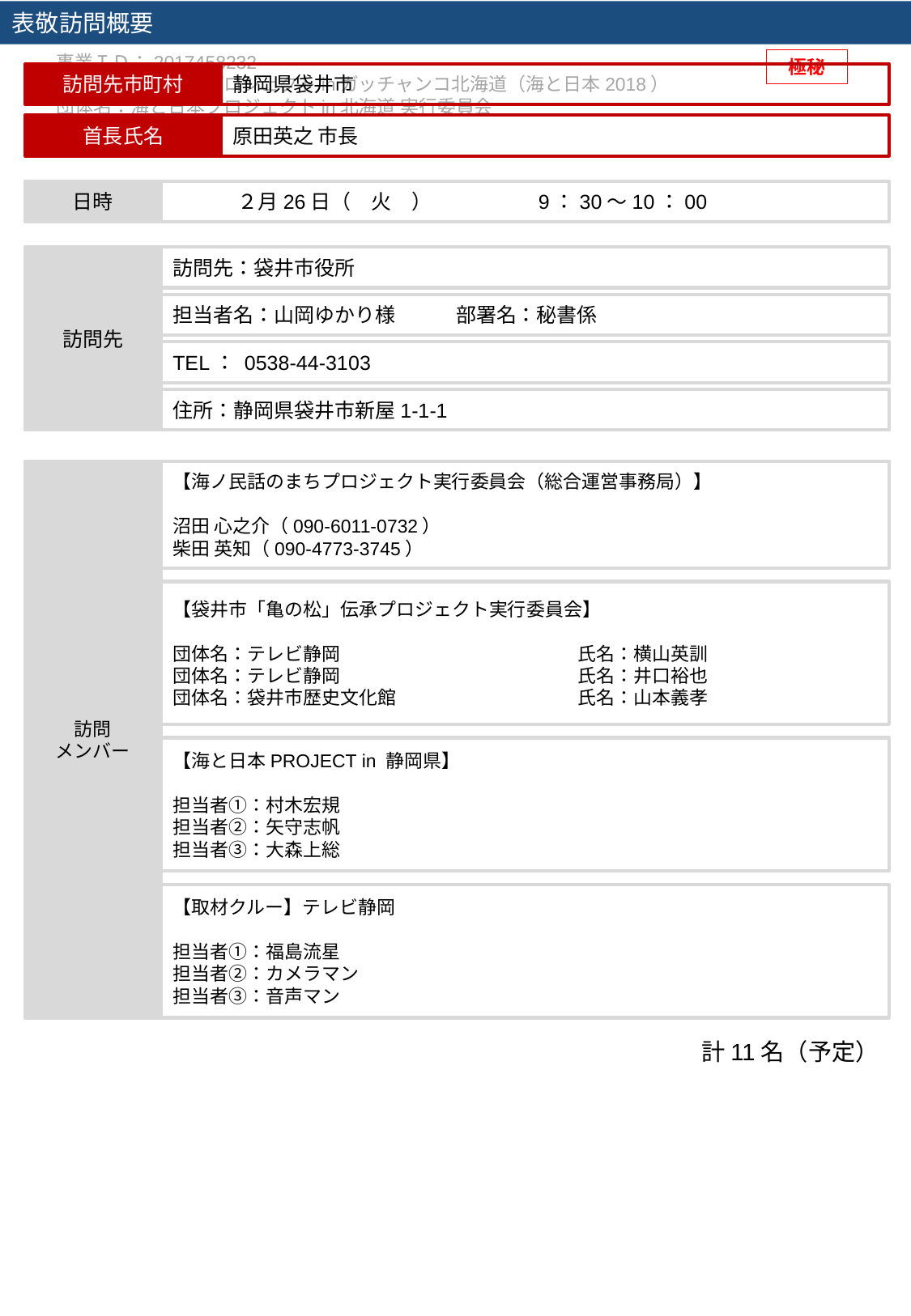

表敬訪問概要
訪問先市町村
静岡県袋井市
首長氏名
原田英之 市長
日時
　　　 ２月26日（　火　）　　　　　9：30～10：00
訪問先
訪問先：袋井市役所
担当者名：山岡ゆかり様　　　部署名：秘書係
TEL： 0538-44-3103
住所：静岡県袋井市新屋1-1-1
訪問
メンバー
【海ノ民話のまちプロジェクト実行委員会（総合運営事務局）】

沼田 心之介（090-6011-0732）
柴田 英知（090-4773-3745）
【袋井市「亀の松」伝承プロジェクト実行委員会】

団体名：テレビ静岡	氏名：横山英訓
団体名：テレビ静岡	氏名：井口裕也
団体名：袋井市歴史文化館	氏名：山本義孝
【海と日本PROJECT in 静岡県】

担当者①：村木宏規
担当者②：矢守志帆
担当者③：大森上総
【取材クルー】テレビ静岡

担当者①：福島流星
担当者②：カメラマン
担当者③：音声マン
計11名（予定）